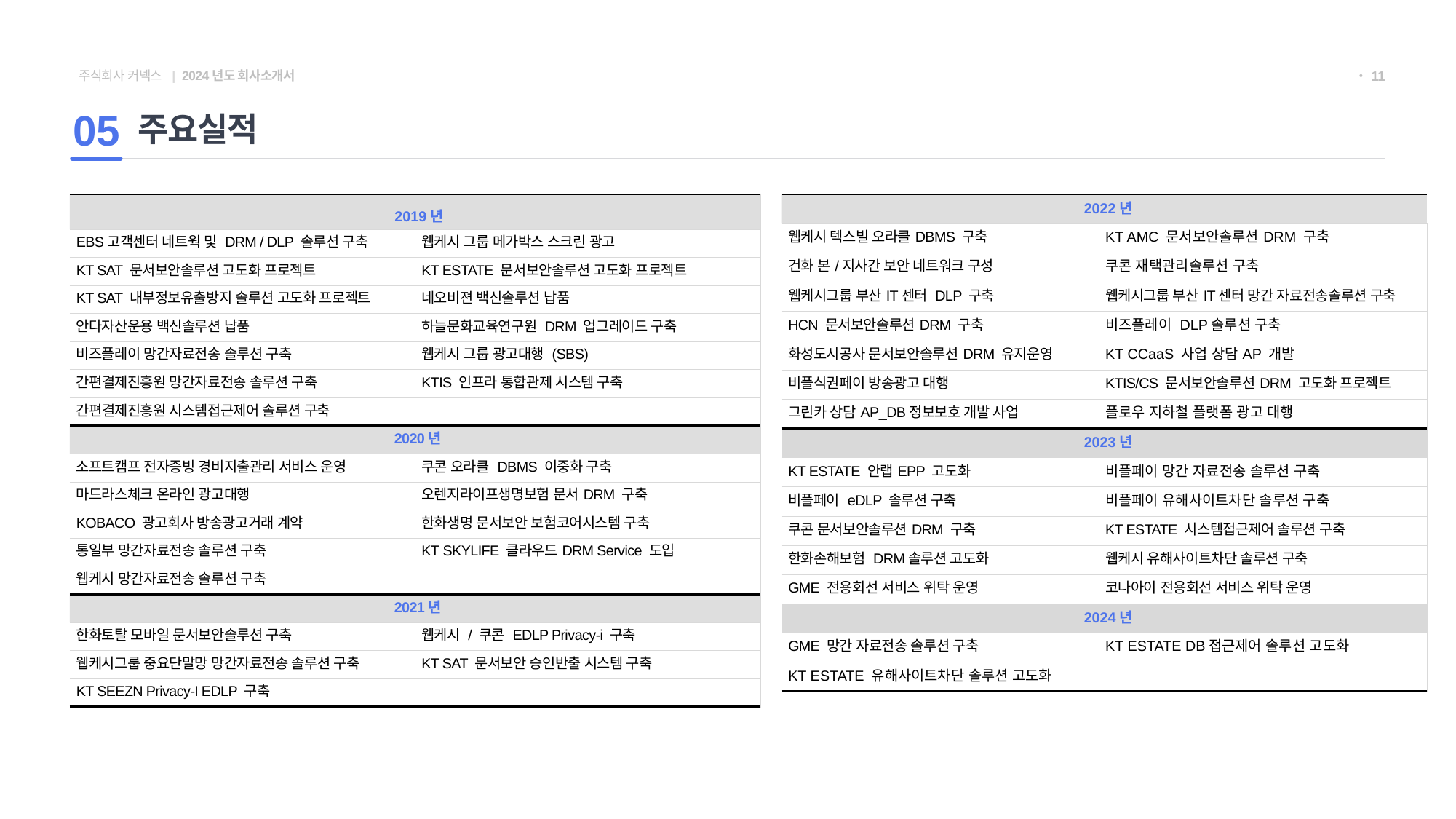

・11
주요실적
05
| 2022년 |  |
| --- | --- |
| 웹케시 텍스빌 오라클DBMS 구축 | KT AMC 문서보안솔루션DRM 구축 |
| 건화 본/지사간 보안 네트워크 구성 | 쿠콘 재택관리솔루션 구축 |
| 웹케시그룹 부산IT센터 DLP 구축 | 웹케시그룹 부산IT센터 망간 자료전송솔루션 구축 |
| HCN 문서보안솔루션DRM 구축 | 비즈플레이 DLP솔루션 구축 |
| 화성도시공사 문서보안솔루션DRM 유지운영 | KT CCaaS 사업 상담AP 개발 |
| 비플식권페이 방송광고 대행 | KTIS/CS 문서보안솔루션DRM 고도화 프로젝트 |
| 그린카 상담AP\_DB정보보호 개발 사업 | 플로우 지하철 플랫폼 광고 대행 |
| 2023년 |  |
| KT ESTATE 안랩EPP 고도화 | 비플페이 망간 자료전송 솔루션 구축 |
| 비플페이 eDLP 솔루션 구축 | 비플페이 유해사이트차단 솔루션 구축 |
| 쿠콘 문서보안솔루션DRM 구축 | KT ESTATE 시스템접근제어 솔루션 구축 |
| 한화손해보험 DRM솔루션 고도화 | 웹케시 유해사이트차단 솔루션 구축 |
| GME 전용회선 서비스 위탁 운영 | 코나아이 전용회선 서비스 위탁 운영 |
| 2024년 |  |
| GME 망간 자료전송 솔루션 구축 | KT ESTATE DB접근제어 솔루션 고도화 |
| KT ESTATE 유해사이트차단 솔루션 고도화 |  |
| 2019년 |  |
| --- | --- |
| EBS고객센터 네트웍 및 DRM / DLP 솔루션 구축 | 웹케시 그룹 메가박스 스크린 광고 |
| KT SAT 문서보안솔루션 고도화 프로젝트 | KT ESTATE 문서보안솔루션 고도화 프로젝트 |
| KT SAT 내부정보유출방지 솔루션 고도화 프로젝트 | 네오비젼 백신솔루션 납품 |
| 안다자산운용 백신솔루션 납품 | 하늘문화교육연구원 DRM 업그레이드 구축 |
| 비즈플레이 망간자료전송 솔루션 구축 | 웹케시 그룹 광고대행 (SBS) |
| 간편결제진흥원 망간자료전송 솔루션 구축 | KTIS 인프라 통합관제 시스템 구축 |
| 간편결제진흥원 시스템접근제어 솔루션 구축 |  |
| 2020년 |  |
| 소프트캠프 전자증빙 경비지출관리 서비스 운영 | 쿠콘 오라클 DBMS 이중화 구축 |
| 마드라스체크 온라인 광고대행 | 오렌지라이프생명보험 문서DRM 구축 |
| KOBACO 광고회사 방송광고거래 계약 | 한화생명 문서보안 보험코어시스템 구축 |
| 통일부 망간자료전송 솔루션 구축 | KT SKYLIFE 클라우드DRM Service 도입 |
| 웹케시 망간자료전송 솔루션 구축 |  |
| 2021년 |  |
| 한화토탈 모바일 문서보안솔루션 구축 | 웹케시 / 쿠콘 EDLP Privacy-i 구축 |
| 웹케시그룹 중요단말망 망간자료전송 솔루션 구축 | KT SAT 문서보안 승인반출 시스템 구축 |
| KT SEEZN Privacy-I EDLP 구축 |  |